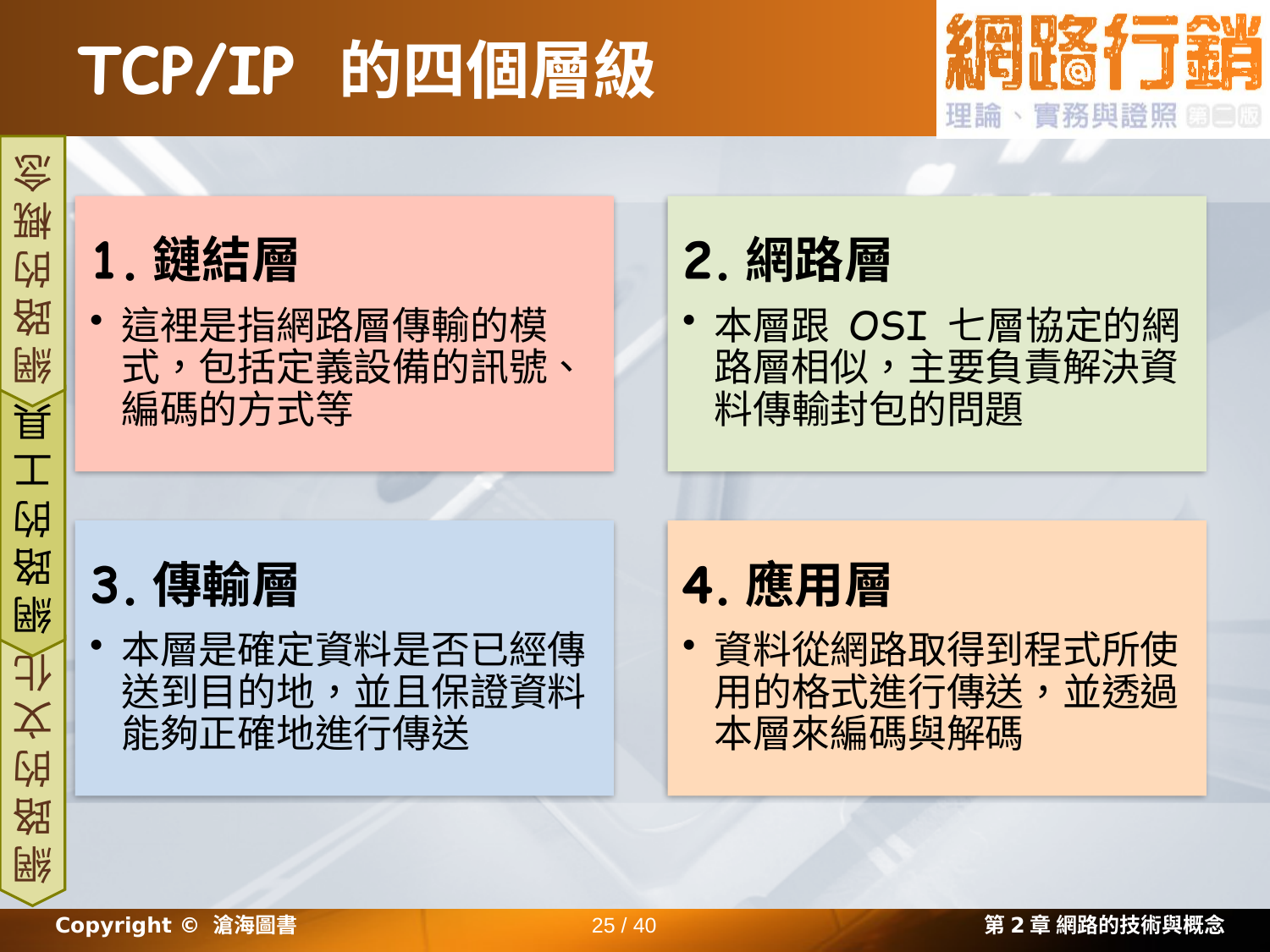

# TCP/IP 的四個層級
1.鏈結層
這裡是指網路層傳輸的模式，包括定義設備的訊號、編碼的方式等
2.網路層
本層跟 OSI 七層協定的網路層相似，主要負責解決資料傳輸封包的問題
網路的概念
網路的工具
3.傳輸層
本層是確定資料是否已經傳送到目的地，並且保證資料能夠正確地進行傳送
4.應用層
資料從網路取得到程式所使用的格式進行傳送，並透過本層來編碼與解碼
網路的文化
Copyright © 滄海圖書
25 / 40
第2章 網路的技術與概念